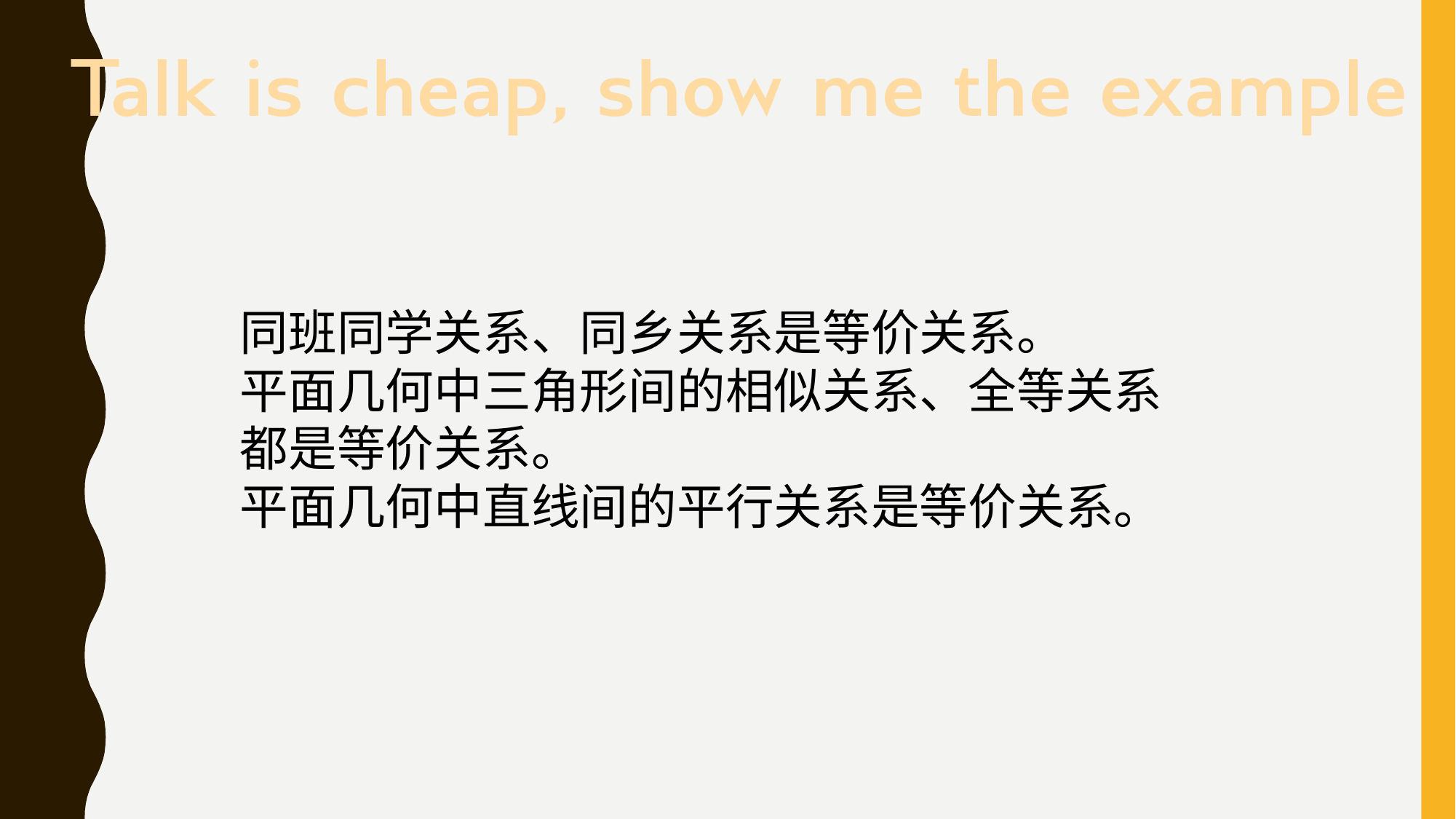

Talk is cheap, show me the example
同班同学关系、同乡关系是等价关系。
平面几何中三角形间的相似关系、全等关系都是等价关系。
平面几何中直线间的平行关系是等价关系。